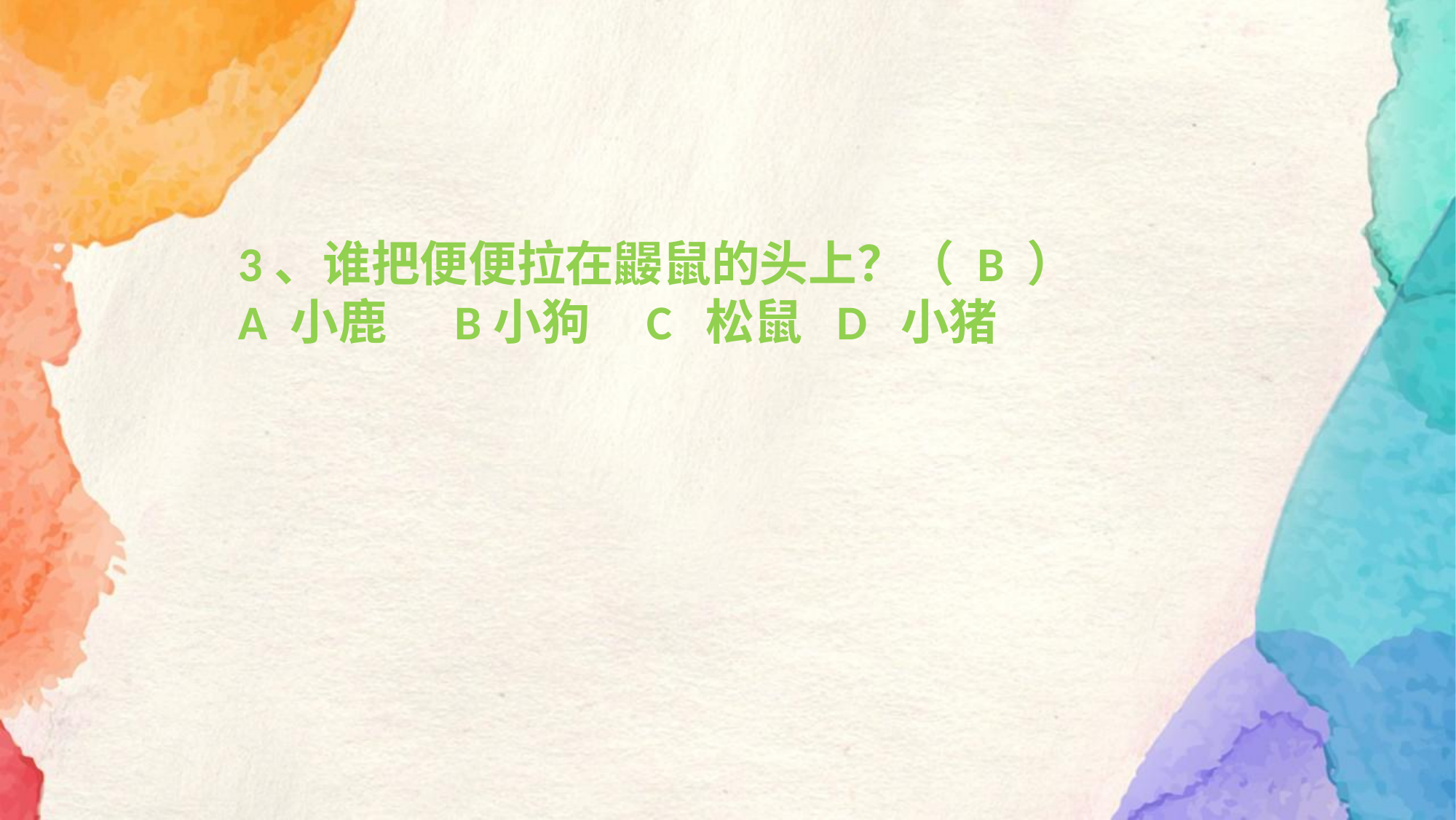

3、谁把便便拉在鼹鼠的头上？（ B ）
A 小鹿     B小狗    C  松鼠  D  小猪